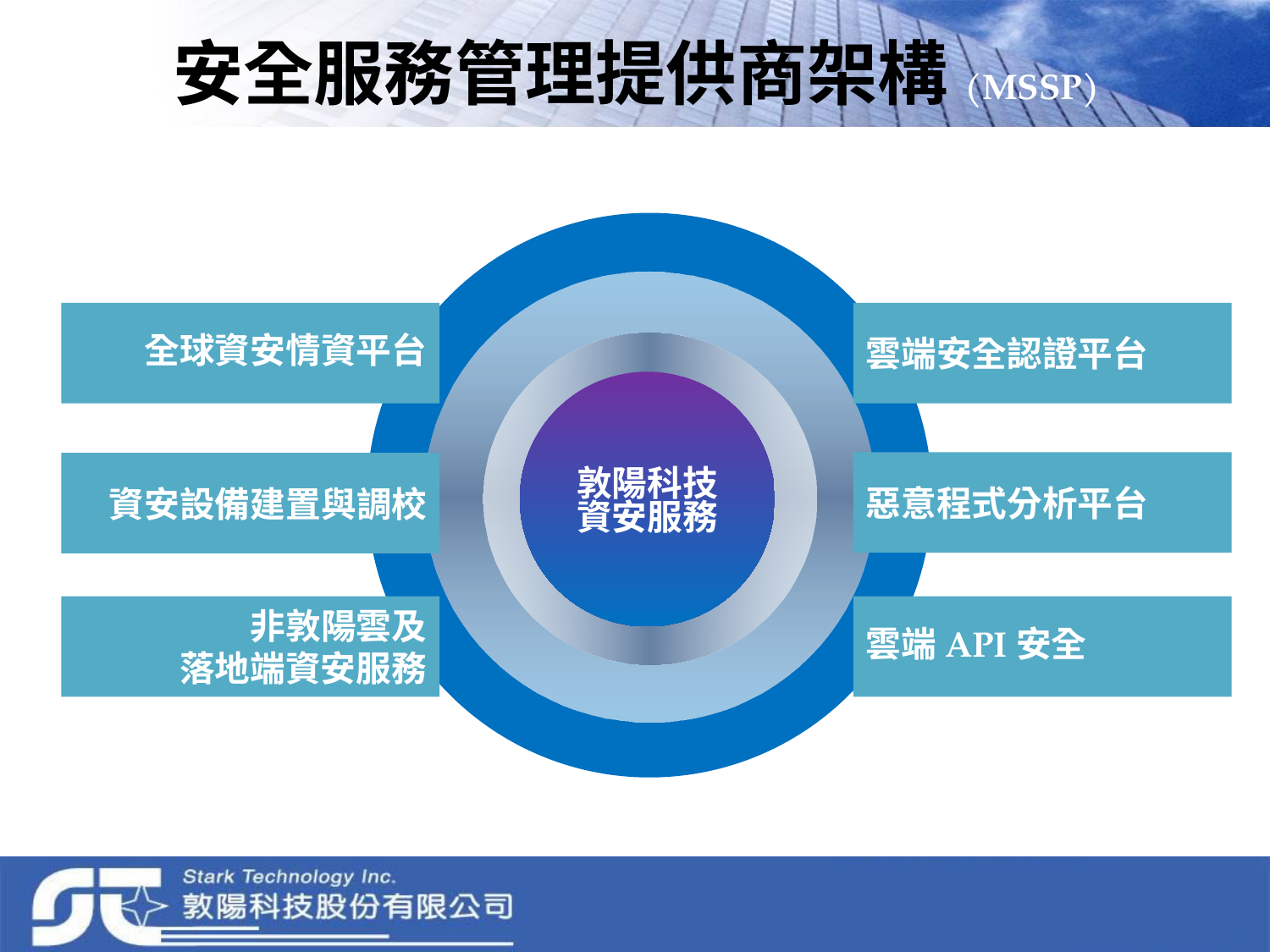

安全服務管理提供商架構(MSSP)

全球資安情資平台
雲端安全認證平台

敦陽科技
資安服務

惡意程式分析平台
資安設備建置與調校
非敦陽雲及
落地端資安服務
雲端API安全